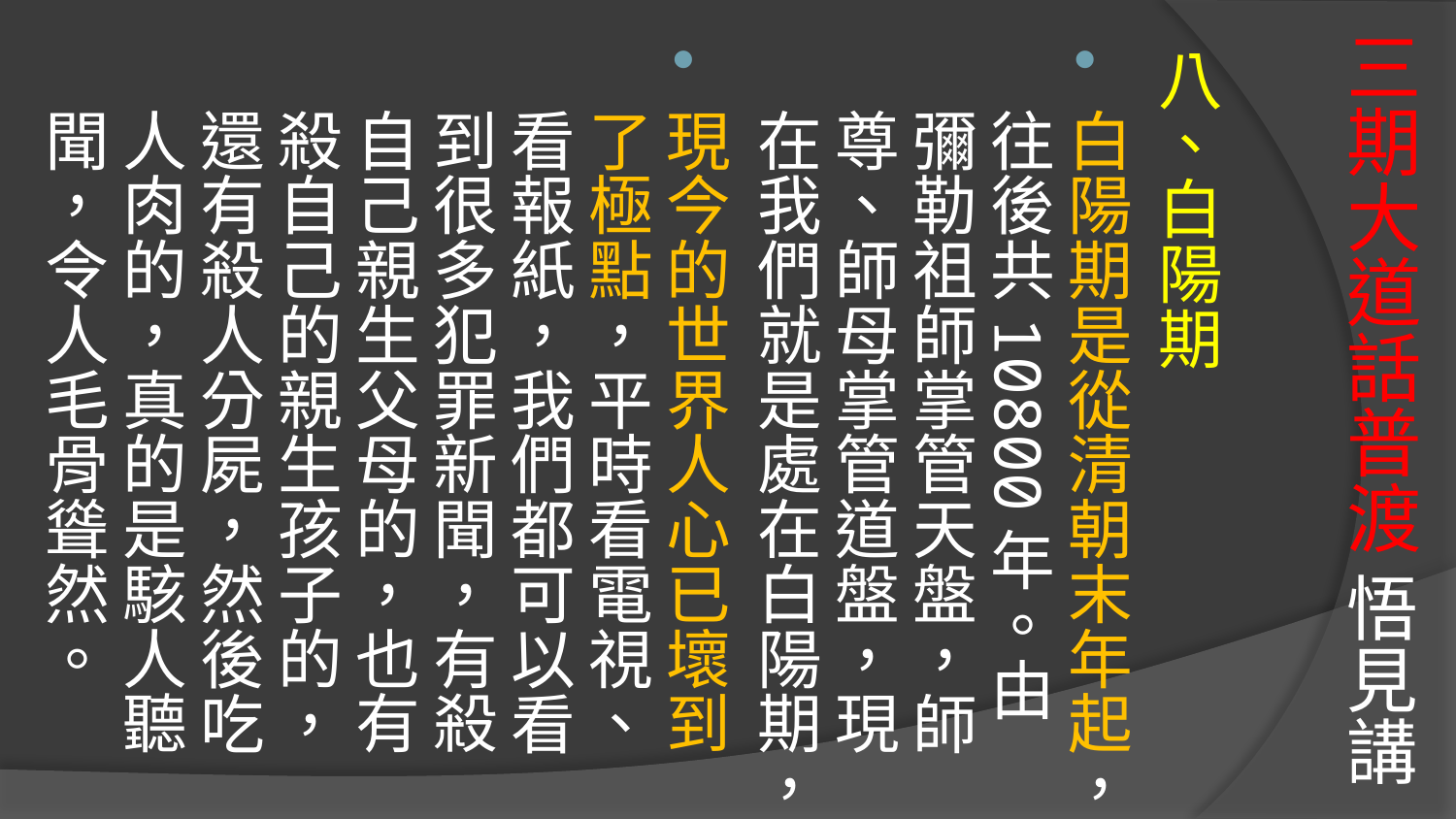

# 三期大道話普渡 悟見講
八、白陽期
白陽期是從清朝末年起，往後共10800年。由彌勒祖師掌管天盤，師尊、師母掌管道盤，現在我們就是處在白陽期，
現今的世界人心已壞到了極點，平時看電視、看報紙，我們都可以看到很多犯罪新聞，有殺自己親生父母的，也有殺自己的親生孩子的，還有殺人分屍，然後吃人肉的，真的是駭人聽聞，令人毛骨聳然。